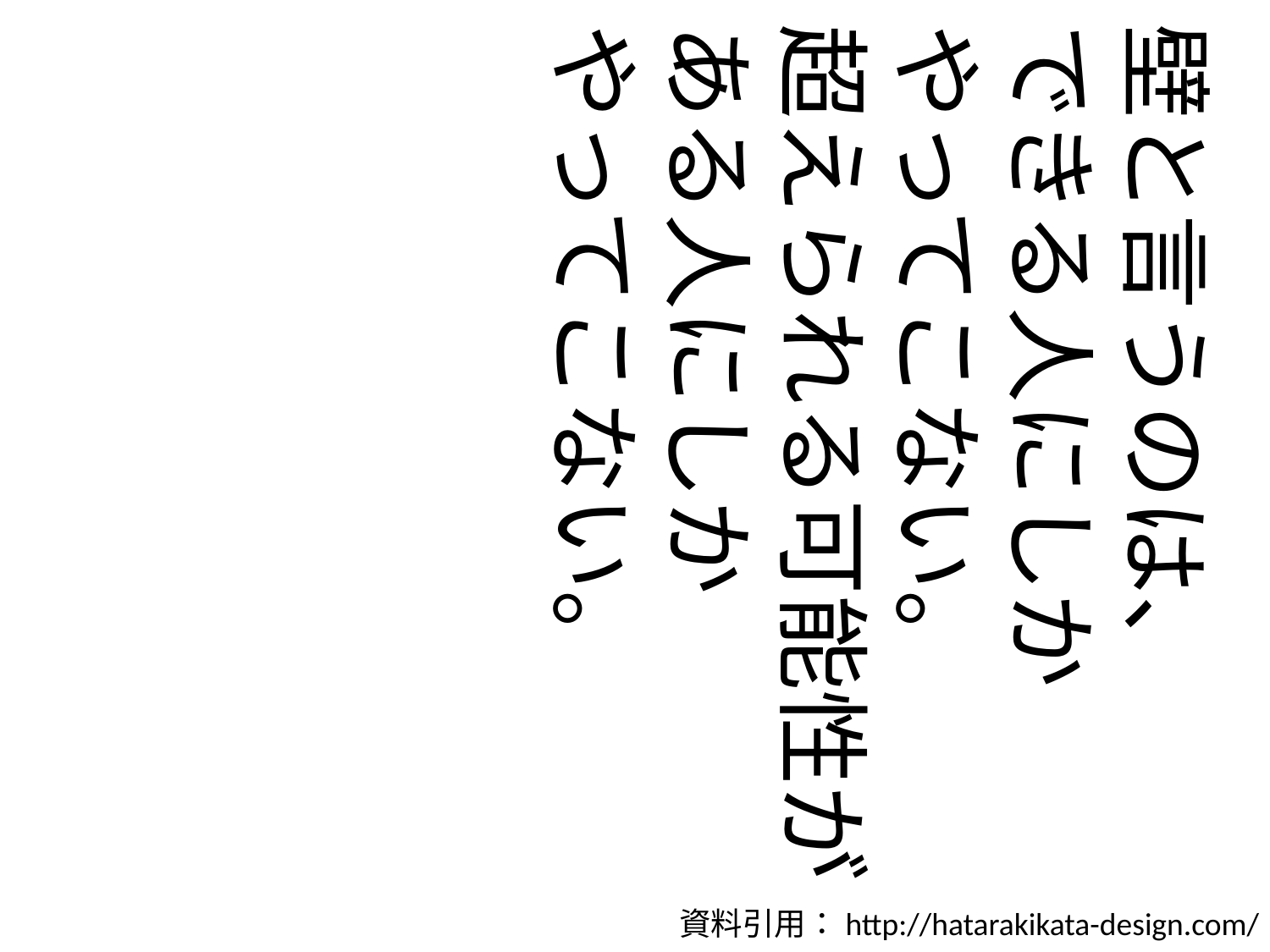

壁と言うのは、
できる人にしか
やってこない。
超えられる可能性が
ある人にしか
やってこない。
資料引用：http://hatarakikata-design.com/